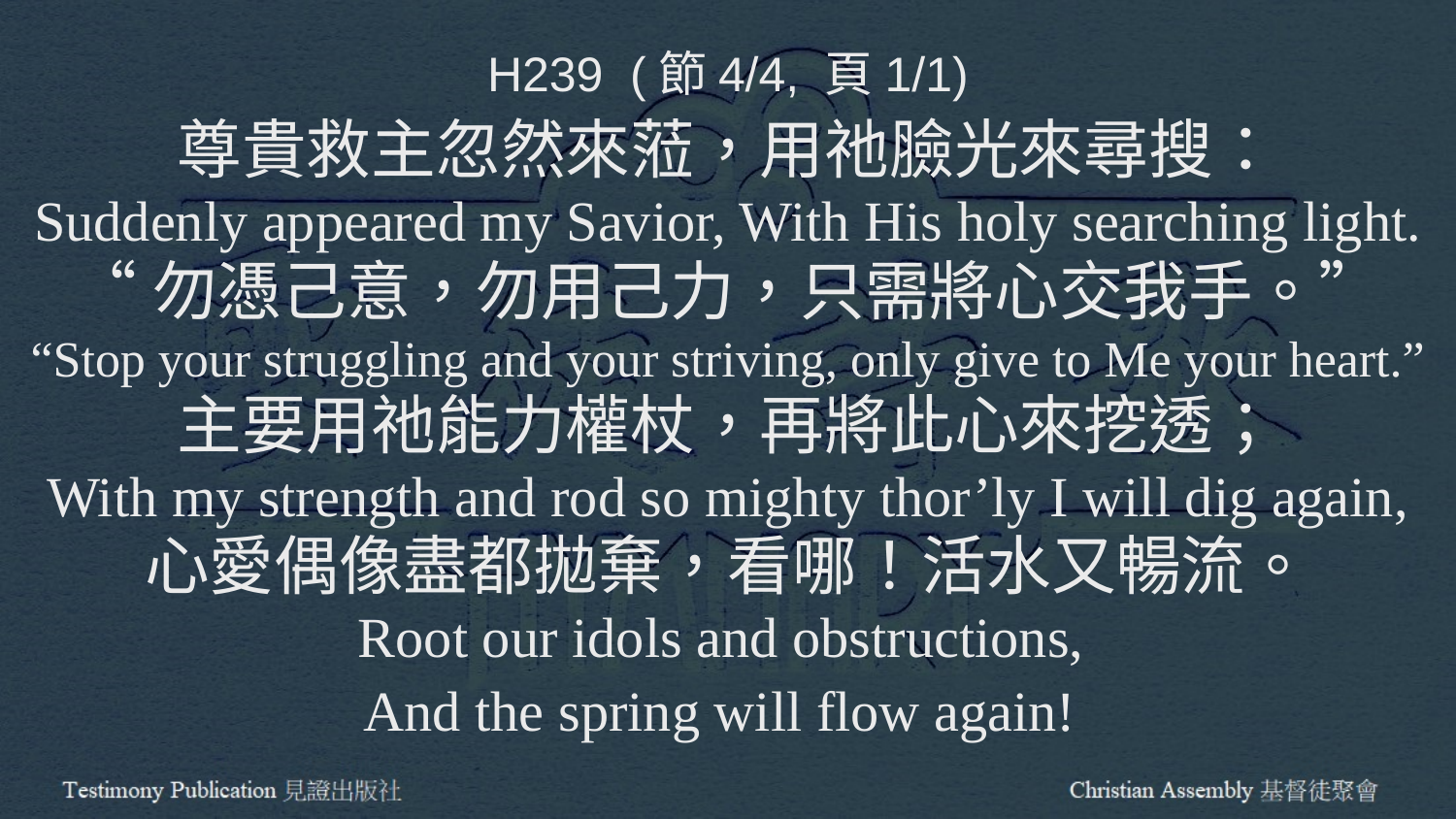

H239  (節4/4, 頁1/1)
尊貴救主忽然來蒞，用祂臉光來尋搜：
Suddenly appeared my Savior, With His holy searching light.
“勿憑己意，勿用己力，只需將心交我手。”
“Stop your struggling and your striving, only give to Me your heart.”
主要用祂能力權杖，再將此心來挖透；
With my strength and rod so mighty thor’ly I will dig again,
心愛偶像盡都拋棄，看哪！活水又暢流。
Root our idols and obstructions,
And the spring will flow again!